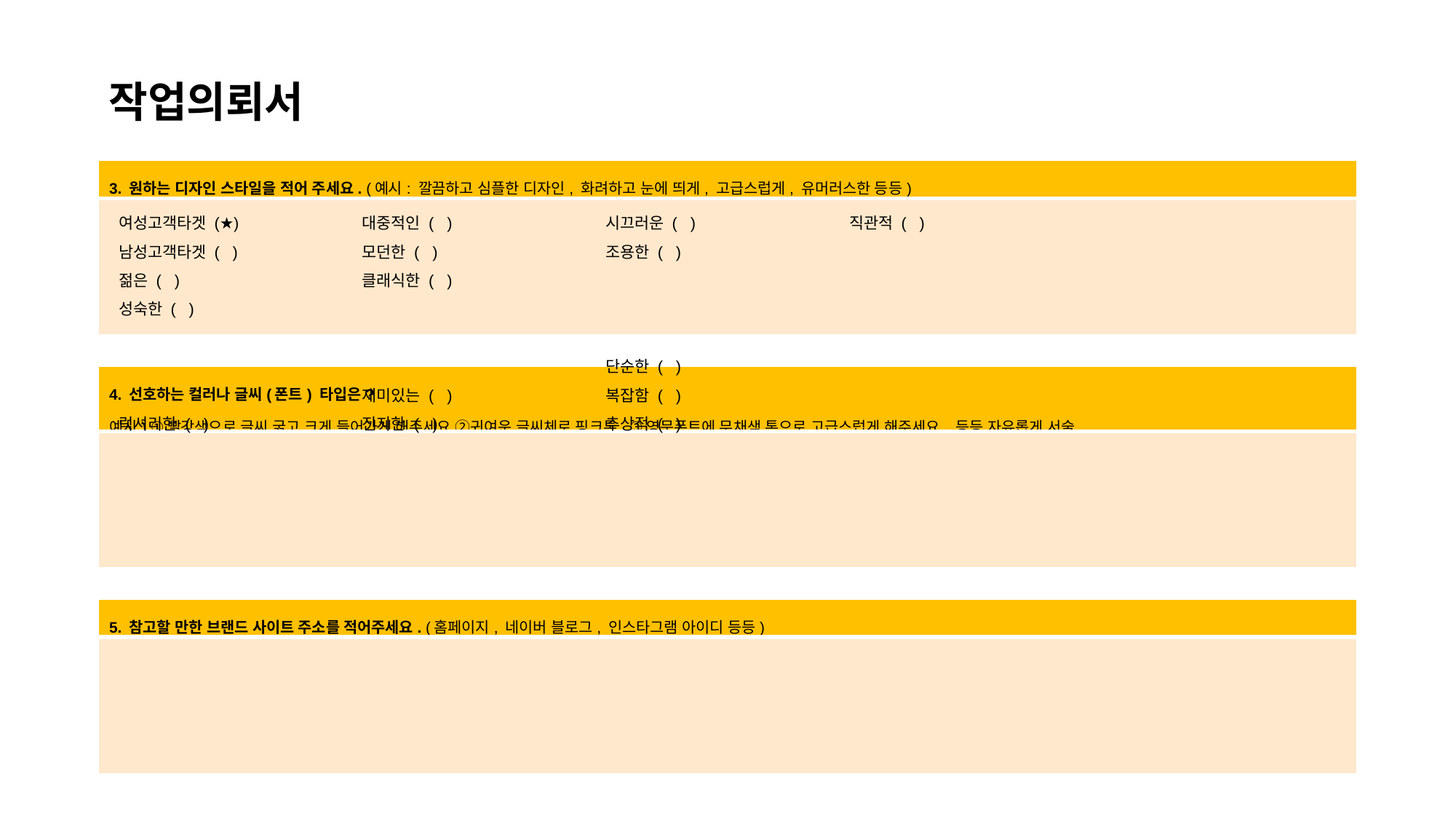

작업의뢰서
| 3. 원하는 디자인 스타일을 적어 주세요. (예시: 깔끔하고 심플한 디자인, 화려하고 눈에 띄게, 고급스럽게, 유머러스한 등등) |
| --- |
|  |
여성고객타겟 (★)
남성고객타겟 (   )
젊은 (   )
성숙한 (   )

럭셔리한 (   )
대중적인 (   )
모던한 (   )
클래식한 (   )

재미있는 (   )
진지한 (   )
시끄러운 (   )
조용한 (   )

단순한 (   )
복잡함 (   )
추상적 (   )
직관적 (   )
| 4. 선호하는 컬러나 글씨(폰트) 타입은? 예시) ①빨강색으로 글씨 굵고 크게 들어가게 해주세요 ②귀여운 글씨체로 핑크톤, ③영문폰트에 무채색 톤으로 고급스럽게 해주세요. 등등 자유롭게 서술. |
| --- |
|  |
| 5. 참고할 만한 브랜드 사이트 주소를 적어주세요. (홈페이지, 네이버 블로그, 인스타그램 아이디 등등) |
| --- |
|  |